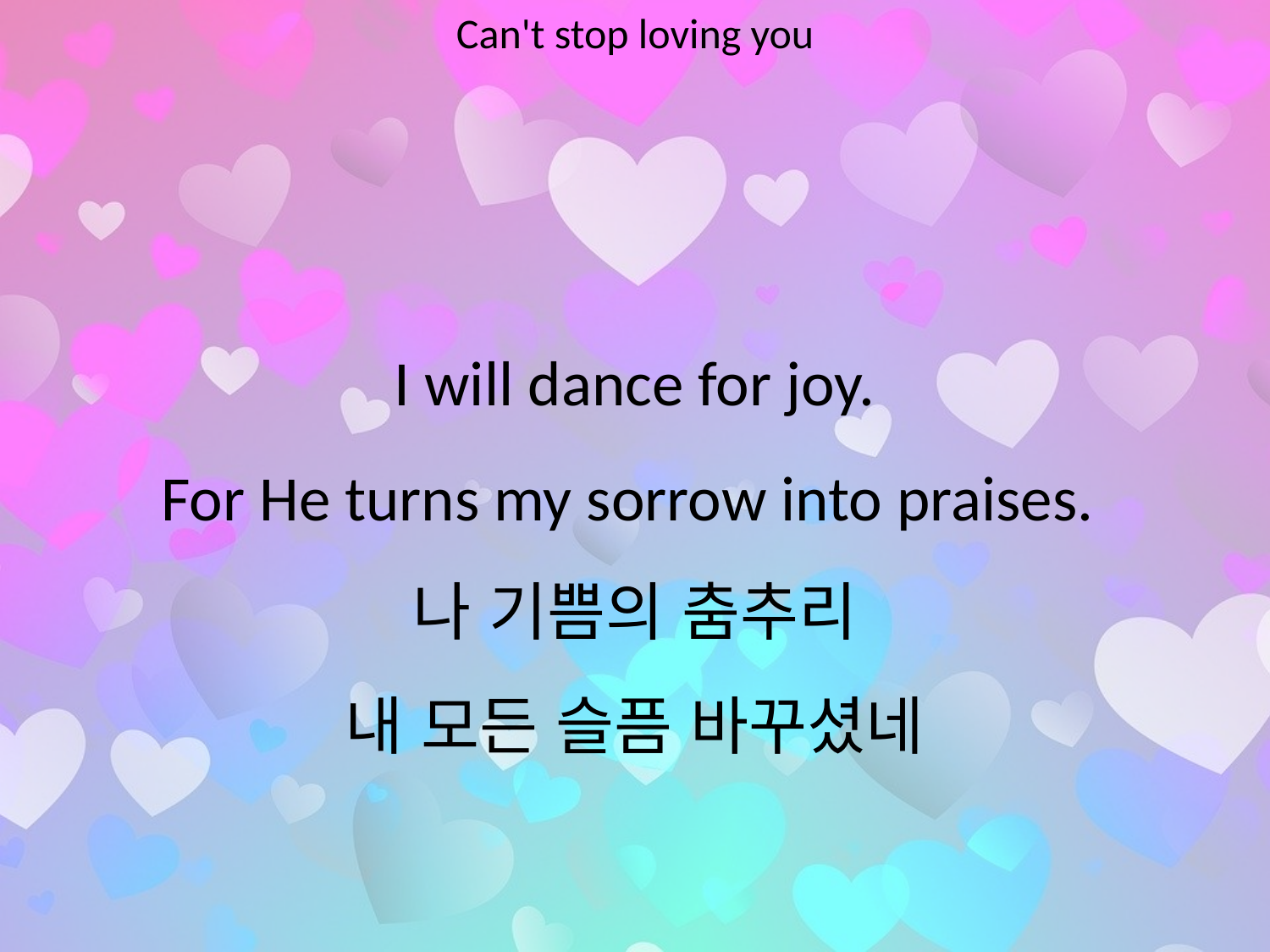

Can't stop loving you
#
I will dance for joy.
For He turns my sorrow into praises.
나 기쁨의 춤추리
내 모든 슬픔 바꾸셨네